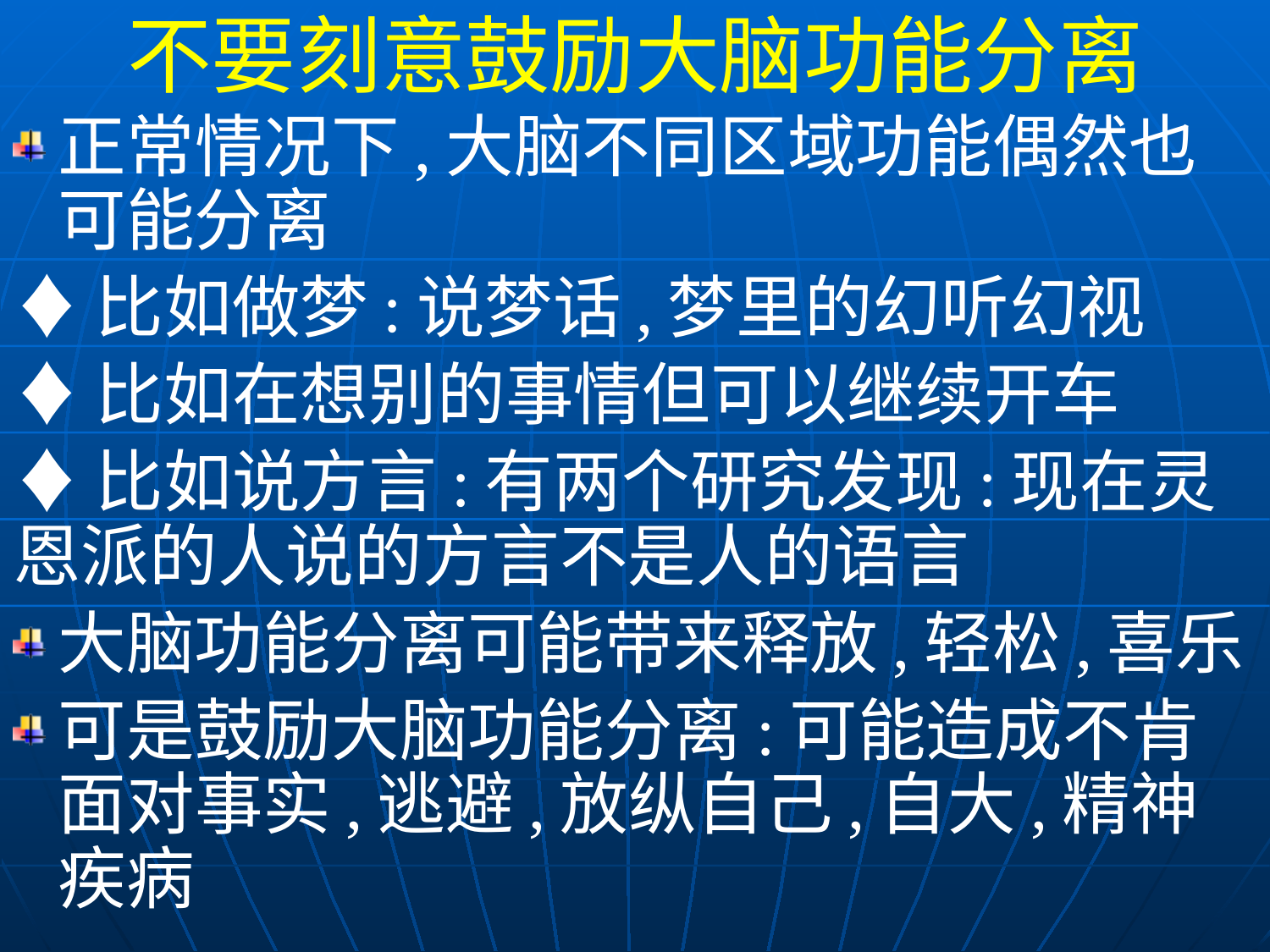

不要刻意鼓励大脑功能分离
正常情况下,大脑不同区域功能偶然也可能分离
♦比如做梦:说梦话,梦里的幻听幻视
♦比如在想别的事情但可以继续开车
♦比如说方言:有两个研究发现:现在灵恩派的人说的方言不是人的语言
大脑功能分离可能带来释放,轻松,喜乐
可是鼓励大脑功能分离:可能造成不肯面对事实,逃避,放纵自己,自大,精神疾病